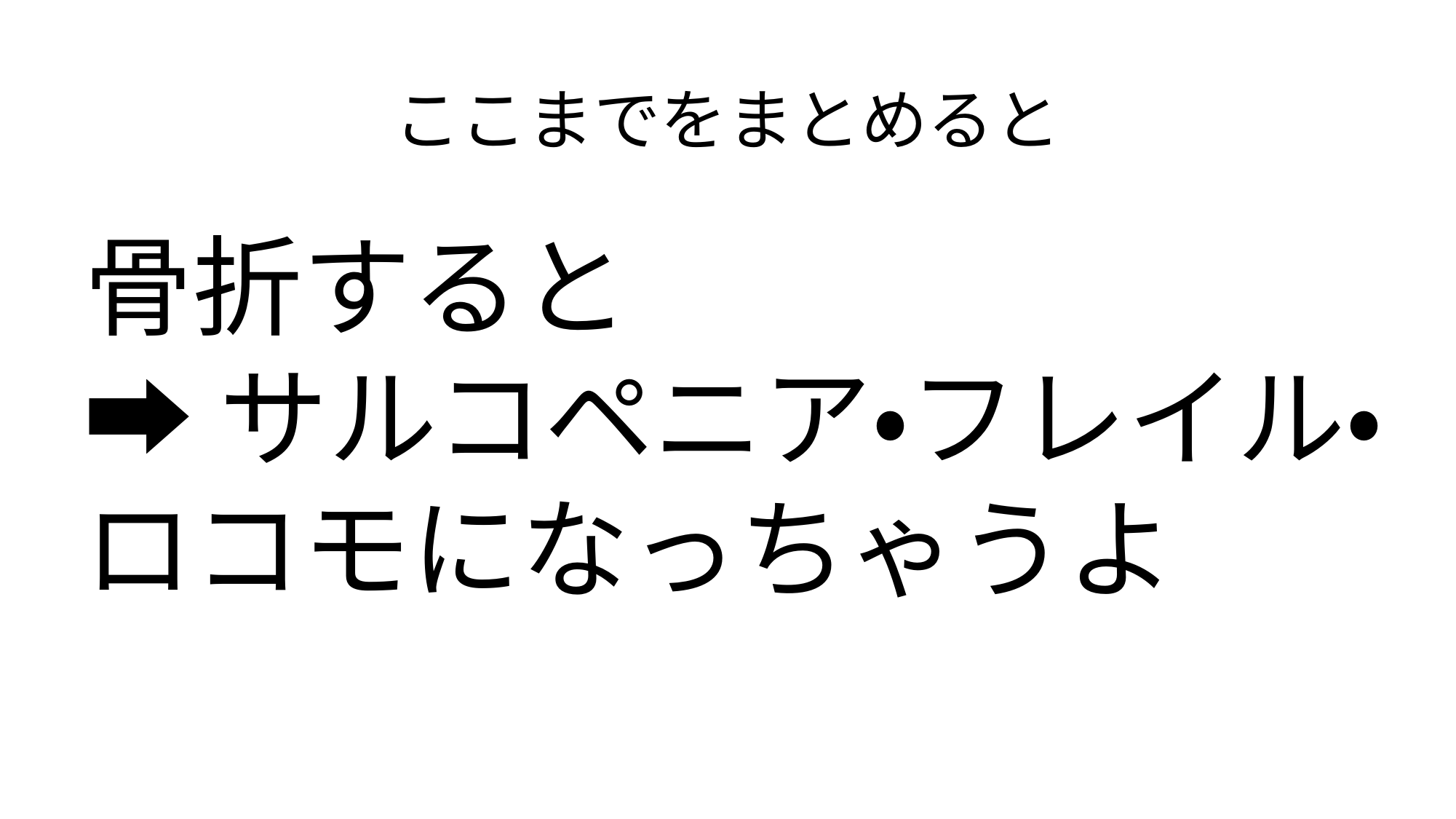

# ここまでをまとめると
骨折すると
➡サルコペニア・フレイル・ロコモになっちゃうよ